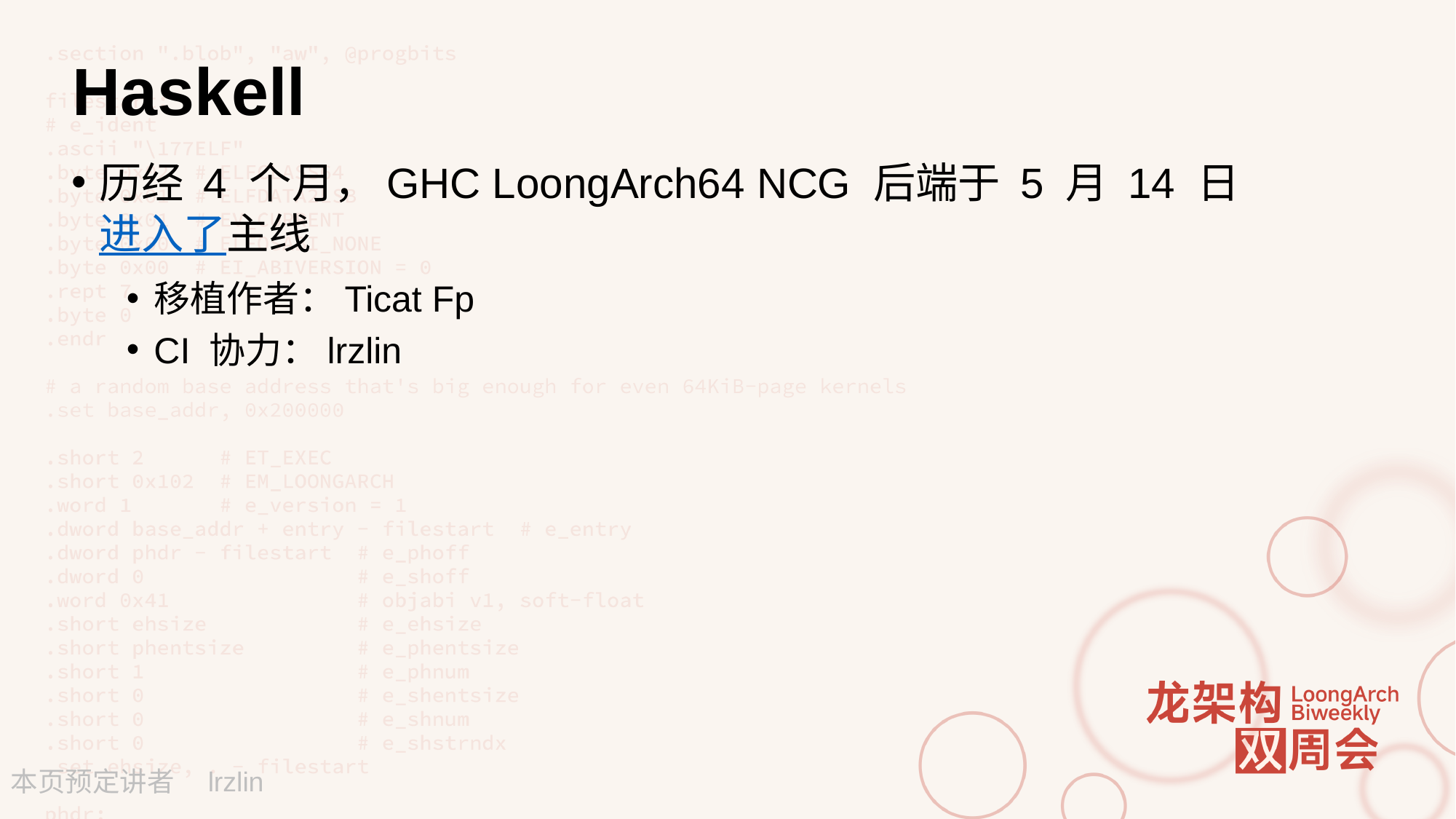

# Haskell
历经 4 个月，GHC LoongArch64 NCG 后端于 5 月 14 日进入了主线
移植作者：Ticat Fp
CI 协力：lrzlin

lrzlin